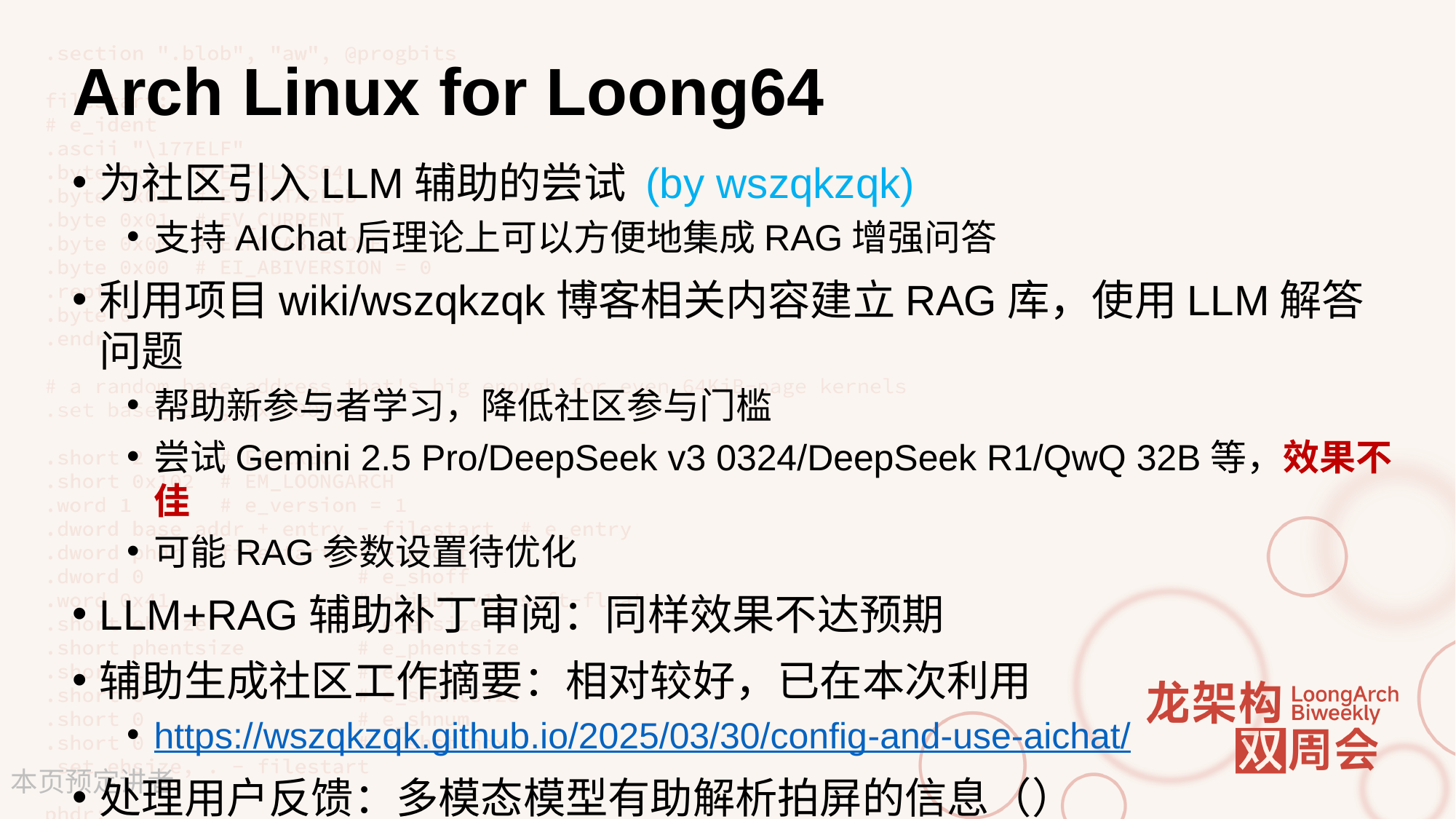

# Arch Linux for Loong64
为社区引入LLM辅助的尝试 (by wszqkzqk)
支持AIChat后理论上可以方便地集成RAG增强问答
利用项目wiki/wszqkzqk博客相关内容建立RAG库，使用LLM解答问题
帮助新参与者学习，降低社区参与门槛
尝试Gemini 2.5 Pro/DeepSeek v3 0324/DeepSeek R1/QwQ 32B等，效果不佳
可能RAG参数设置待优化
LLM+RAG辅助补丁审阅：同样效果不达预期
辅助生成社区工作摘要：相对较好，已在本次利用
https://wszqkzqk.github.io/2025/03/30/config-and-use-aichat/
处理用户反馈：多模态模型有助解析拍屏的信息（）